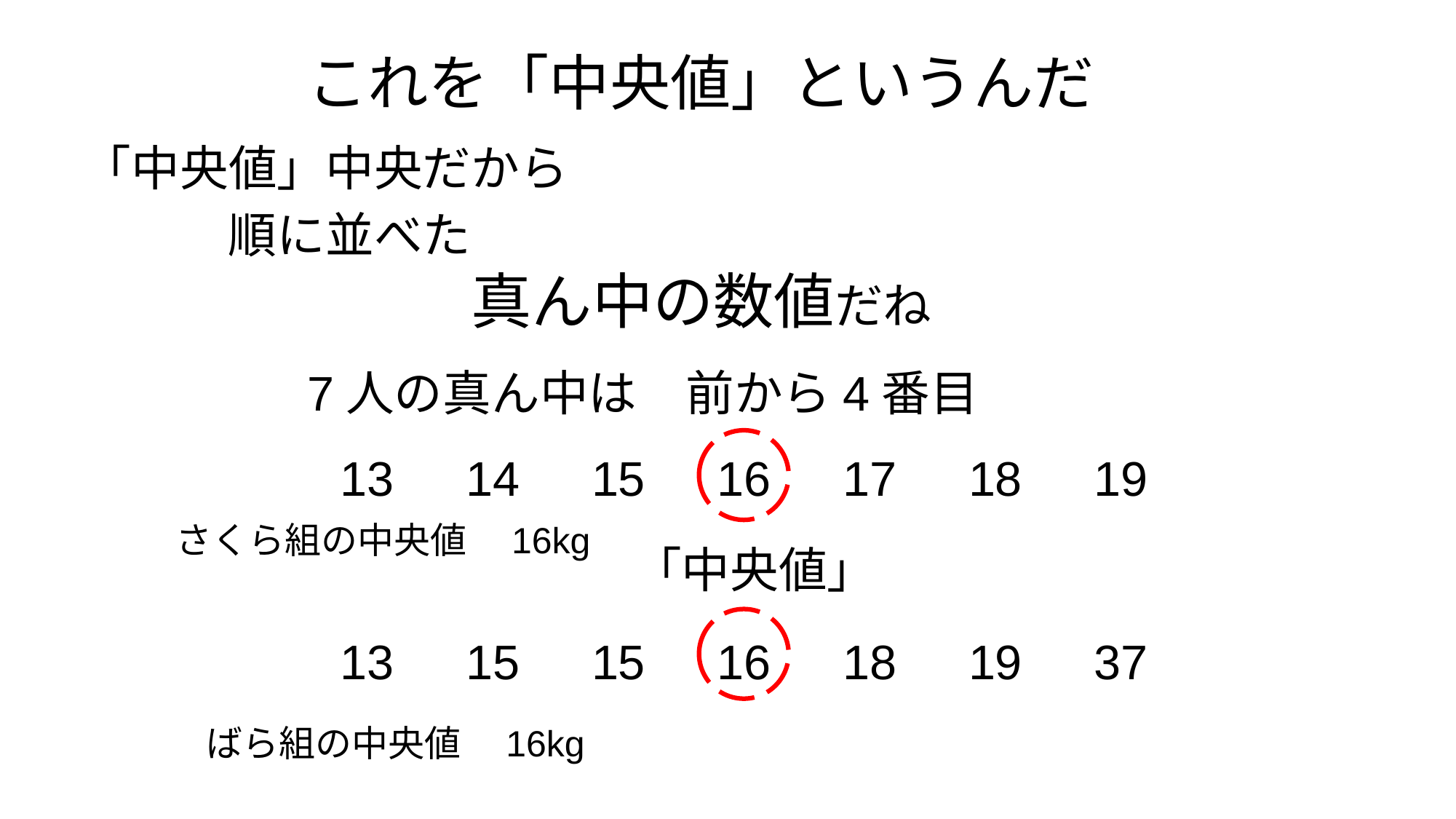

これを「中央値」というんだ
「中央値」中央だから
順に並べた
　　　　　真ん中の数値だね
7人の真ん中は　前から4番目

13　14　15　16　17　18　19
さくら組の中央値　16kg
「中央値」

13　15　15　16　18　19　37
ばら組の中央値　16kg